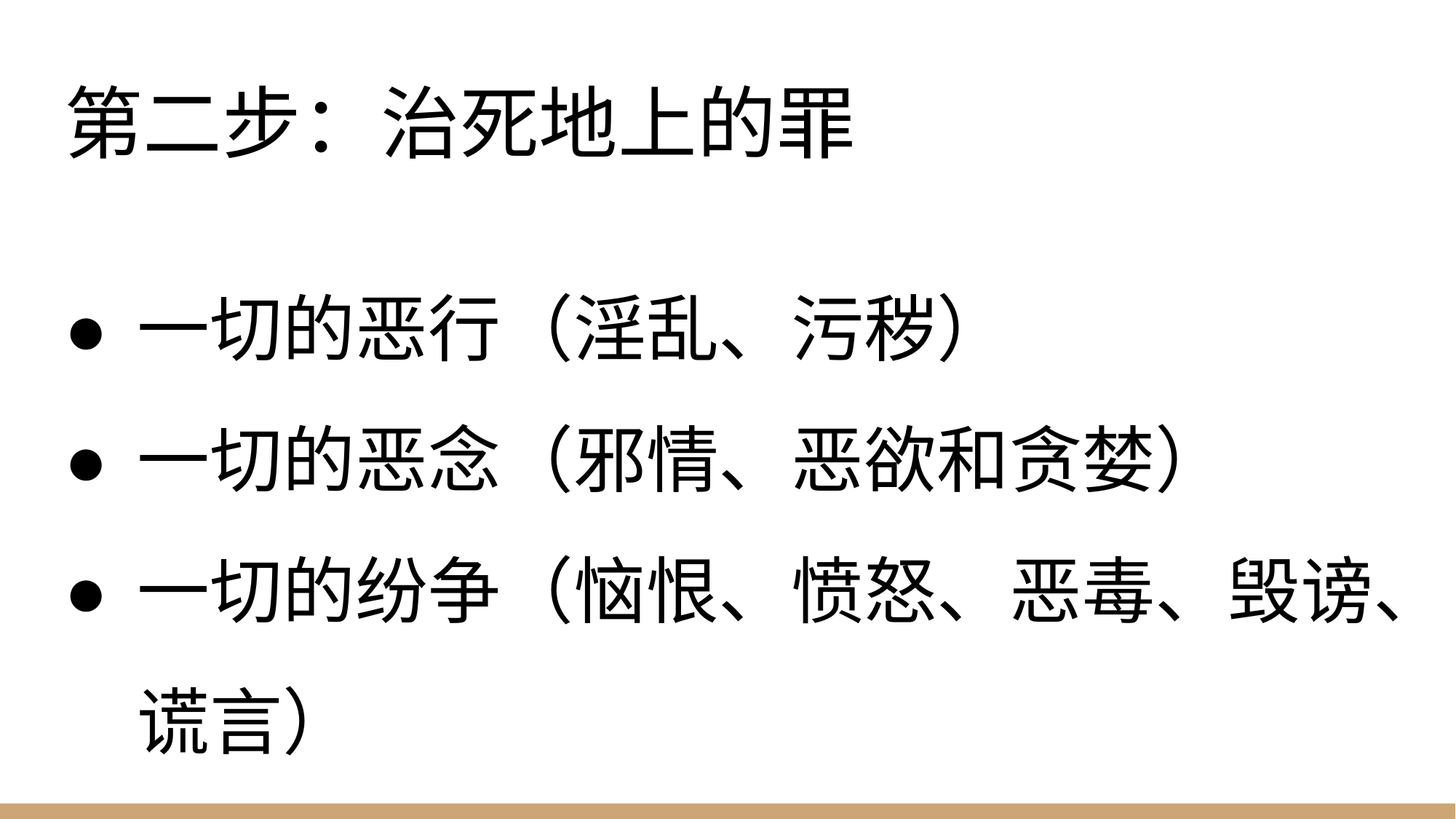

# 第二步：治死地上的罪
一切的恶行（淫乱、污秽）
一切的恶念（邪情、恶欲和贪婪）
一切的纷争（恼恨、愤怒、恶毒、毁谤、谎言）